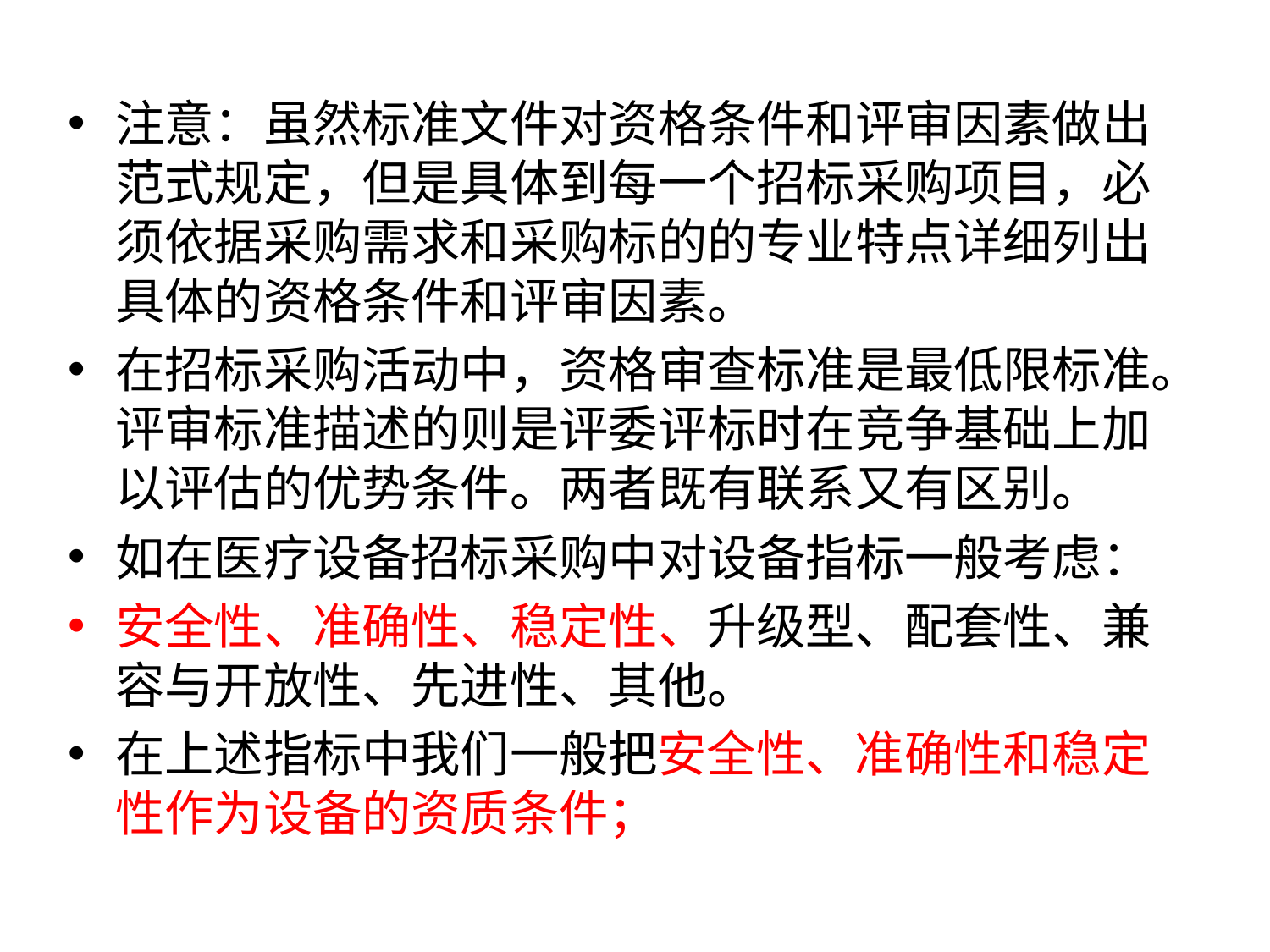

注意：虽然标准文件对资格条件和评审因素做出范式规定，但是具体到每一个招标采购项目，必须依据采购需求和采购标的的专业特点详细列出具体的资格条件和评审因素。
在招标采购活动中，资格审查标准是最低限标准。评审标准描述的则是评委评标时在竞争基础上加以评估的优势条件。两者既有联系又有区别。
如在医疗设备招标采购中对设备指标一般考虑：
安全性、准确性、稳定性、升级型、配套性、兼容与开放性、先进性、其他。
在上述指标中我们一般把安全性、准确性和稳定性作为设备的资质条件；